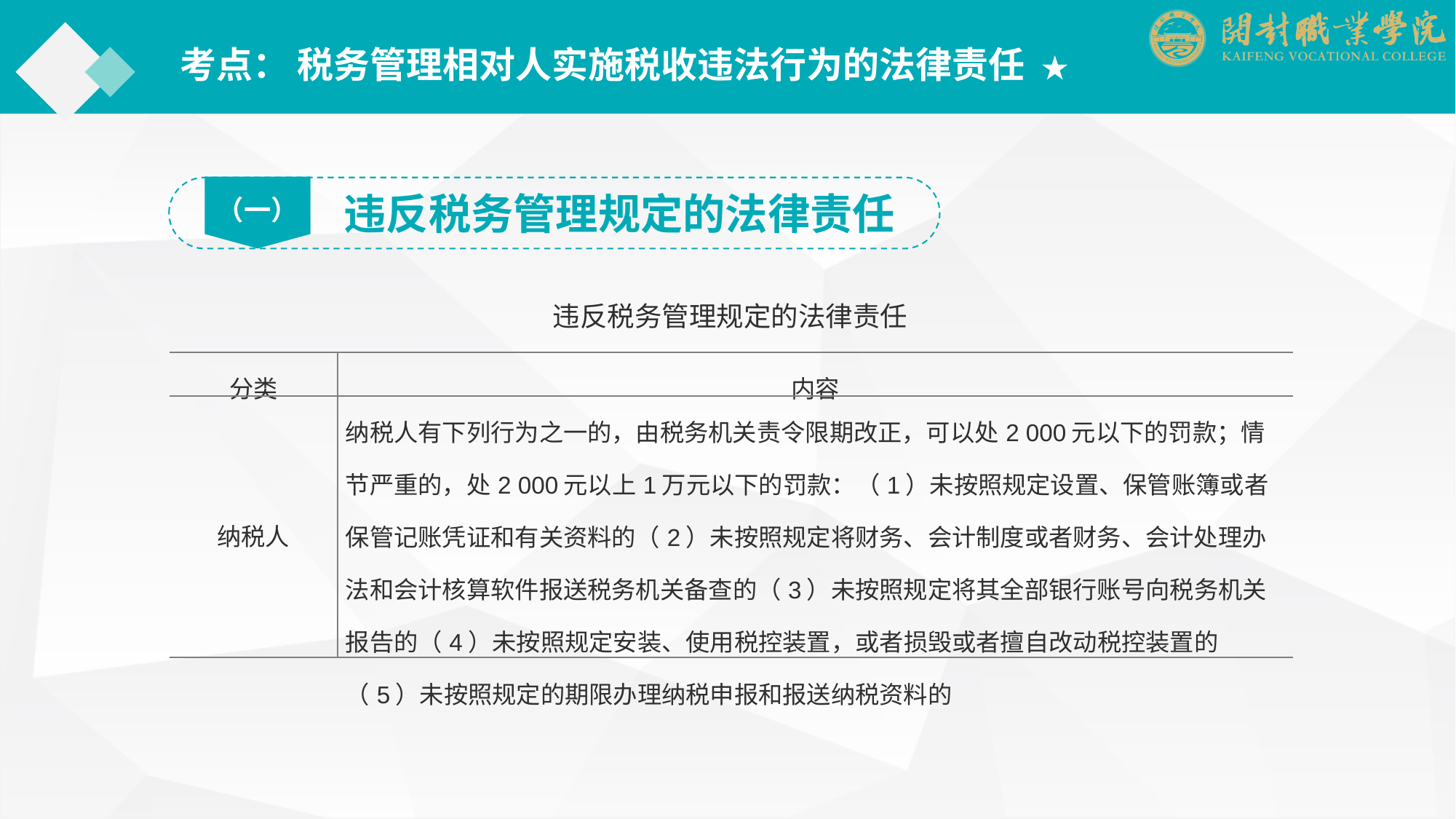

考点： 税务管理相对人实施税收违法行为的法律责任  ★
（一）

违反税务管理规定的法律责任
违反税务管理规定的法律责任
| 分类 | 内容 |
| --- | --- |
| 纳税人 | 纳税人有下列行为之一的，由税务机关责令限期改正，可以处2 000元以下的罚款；情节严重的，处2 000元以上1万元以下的罚款：（1）未按照规定设置、保管账簿或者保管记账凭证和有关资料的（2）未按照规定将财务、会计制度或者财务、会计处理办法和会计核算软件报送税务机关备查的（3）未按照规定将其全部银行账号向税务机关报告的（4）未按照规定安装、使用税控装置，或者损毁或者擅自改动税控装置的（5）未按照规定的期限办理纳税申报和报送纳税资料的 |